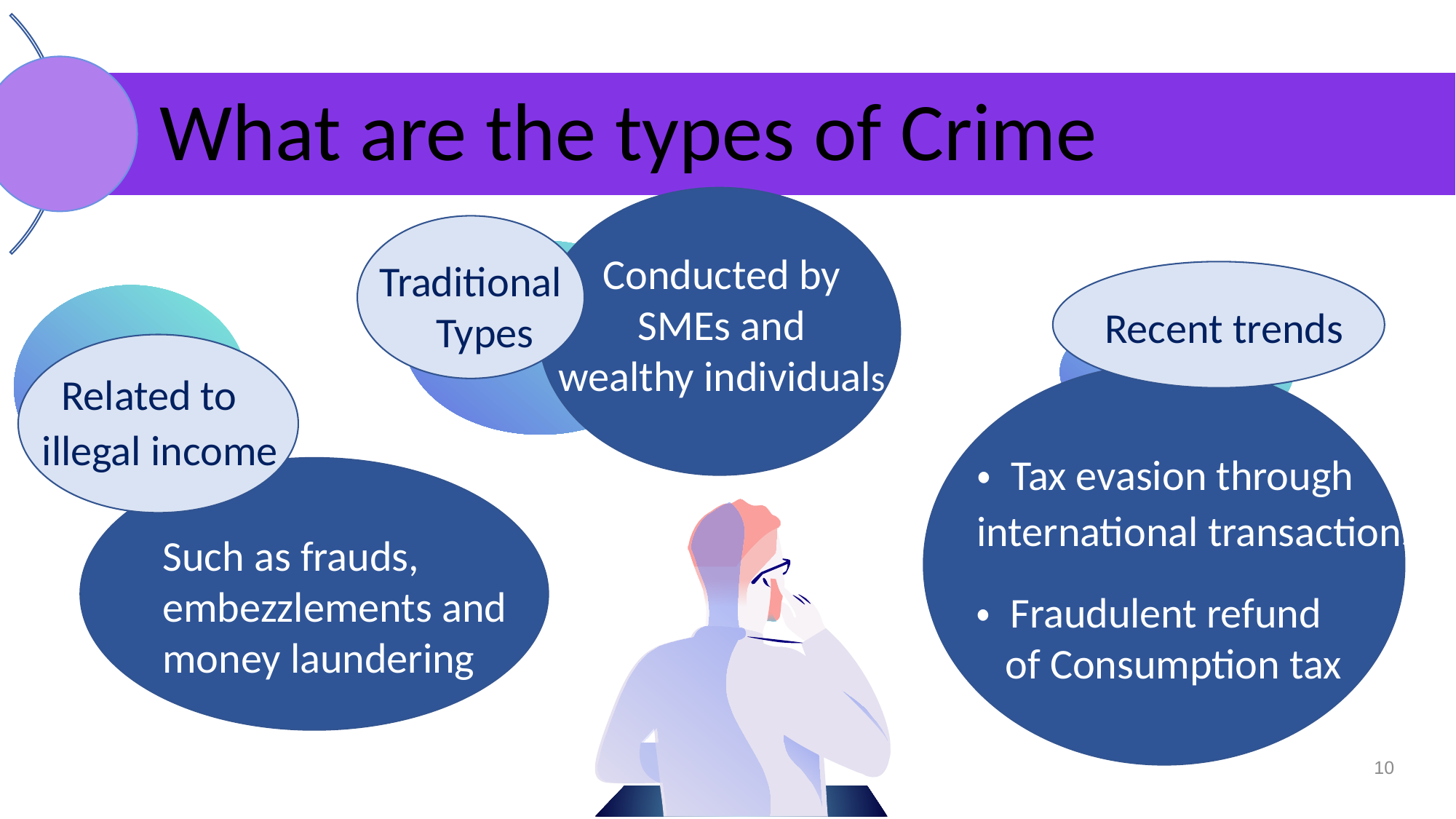

What are the types of Crime
# 人的資源スライド 4

Conducted by SMEs and
wealthy individuals
Traditional
Types

Recent trends

  Related to
illegal income

・ Tax evasion through international transactions

Such as frauds, embezzlements and money laundering

・ Fraudulent refund
   of Consumption tax
10